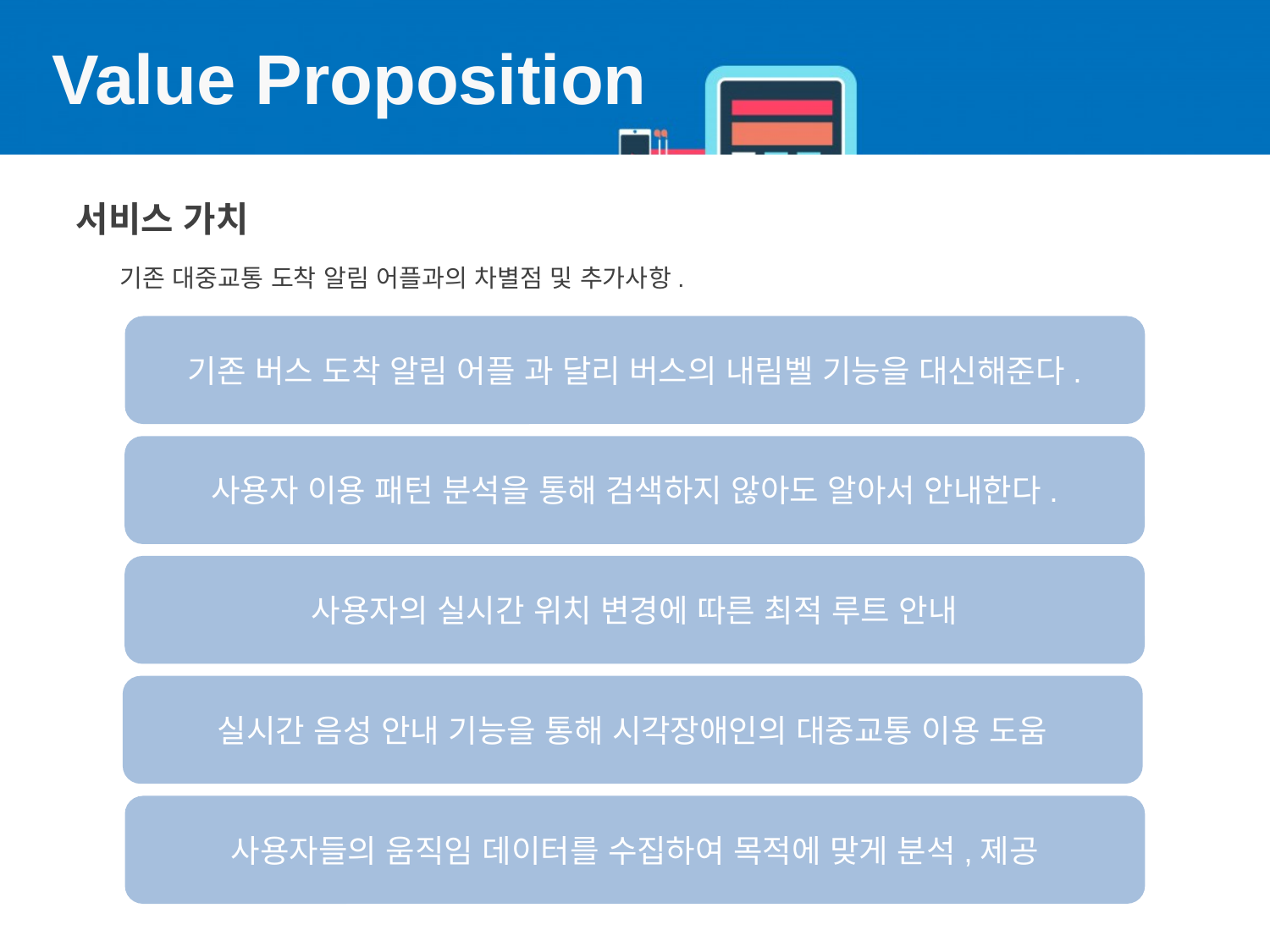

# Value Proposition

서비스 가치
기존 대중교통 도착 알림 어플과의 차별점 및 추가사항.
기존 버스 도착 알림 어플 과 달리 버스의 내림벨 기능을 대신해준다.
사용자 이용 패턴 분석을 통해 검색하지 않아도 알아서 안내한다.
사용자의 실시간 위치 변경에 따른 최적 루트 안내
실시간 음성 안내 기능을 통해 시각장애인의 대중교통 이용 도움
사용자들의 움직임 데이터를 수집하여 목적에 맞게 분석,제공